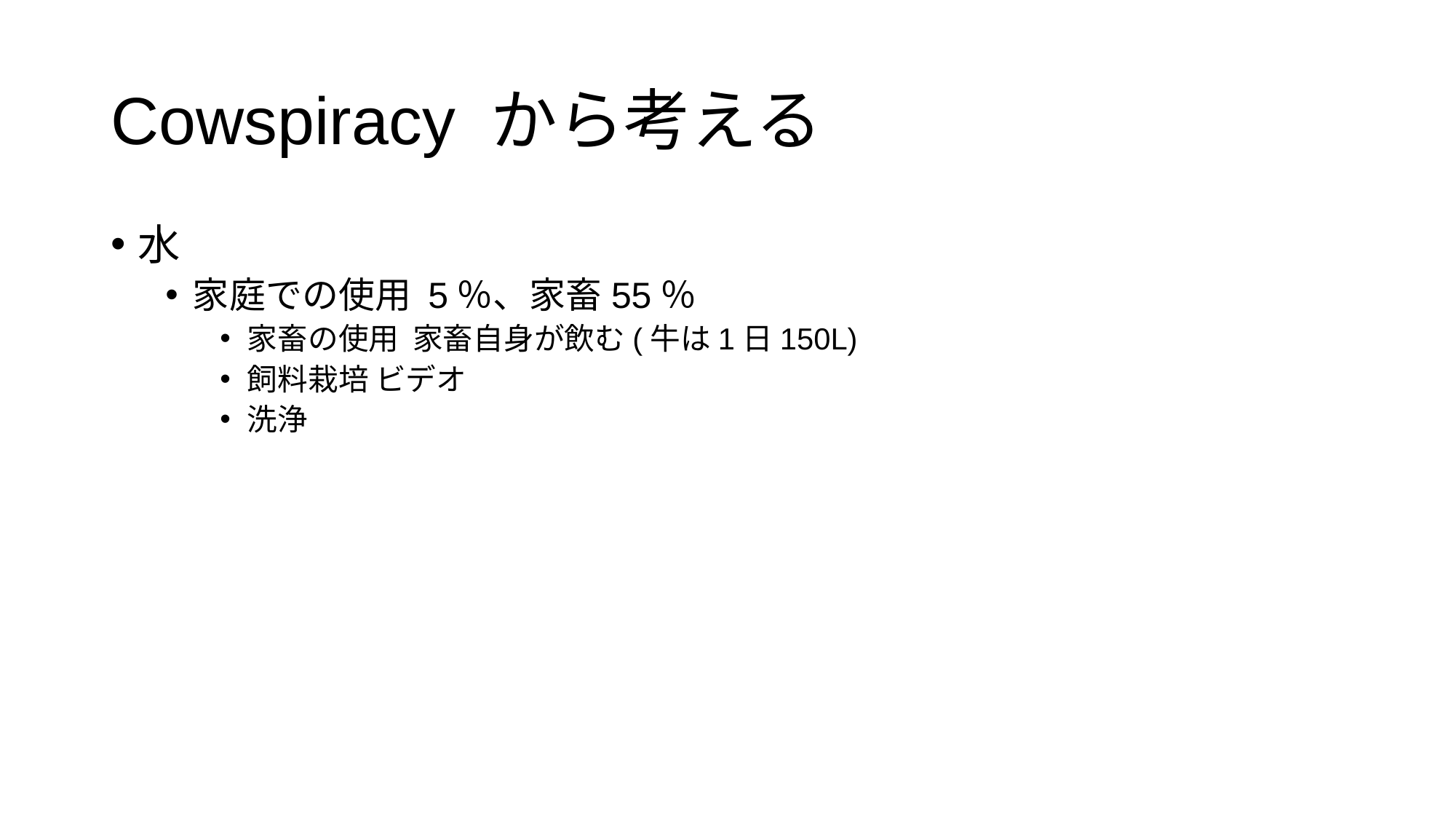

# Cowspiracy から考える
水
家庭での使用 5％、家畜55％
家畜の使用  家畜自身が飲む(牛は1日150L)
飼料栽培 ビデオ
洗浄